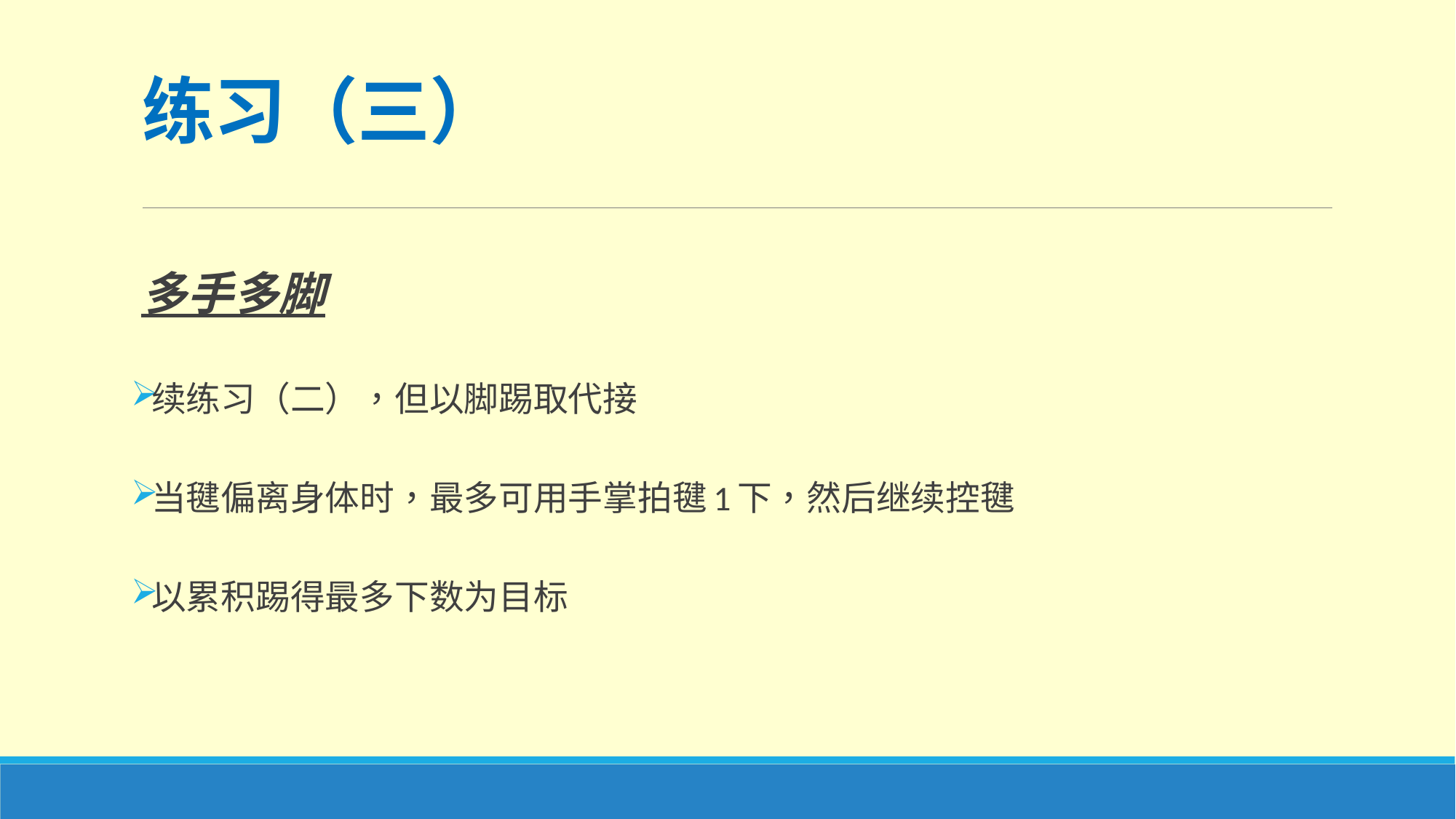

# 练习（三）
多手多脚
续练习（二），但以脚踢取代接
当毽偏离身体时，最多可用手掌拍毽1下，然后继续控毽
以累积踢得最多下数为目标